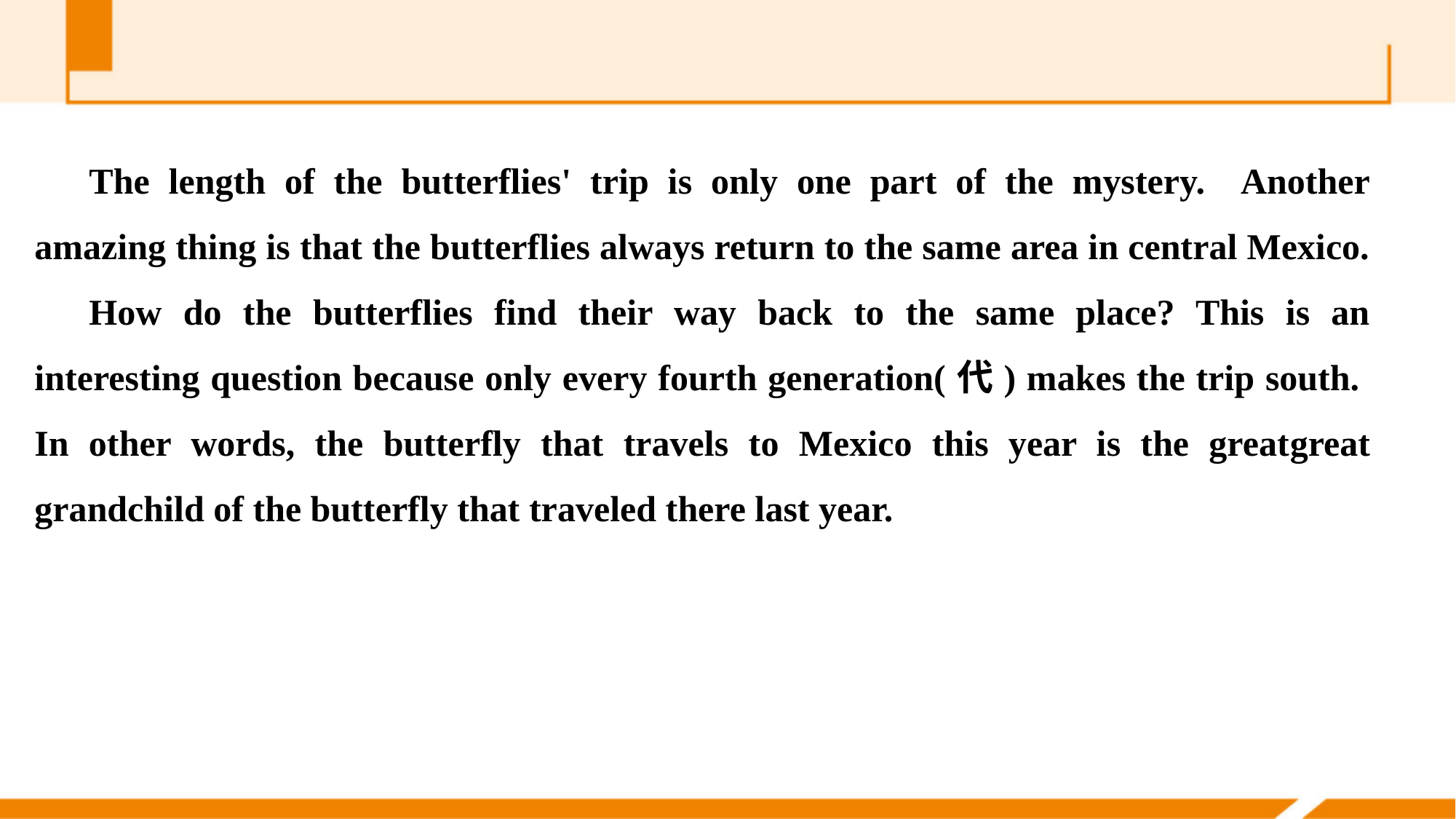

The length of the butterflies' trip is only one part of the mystery.  Another amazing thing is that the butterflies always return to the same area in central Mexico.
How do the butterflies find their way back to the same place? This is an interesting question because only every fourth generation(代) makes the trip south.  In other words, the butterfly that travels to Mexico this year is the great­great­grandchild of the butterfly that traveled there last year.